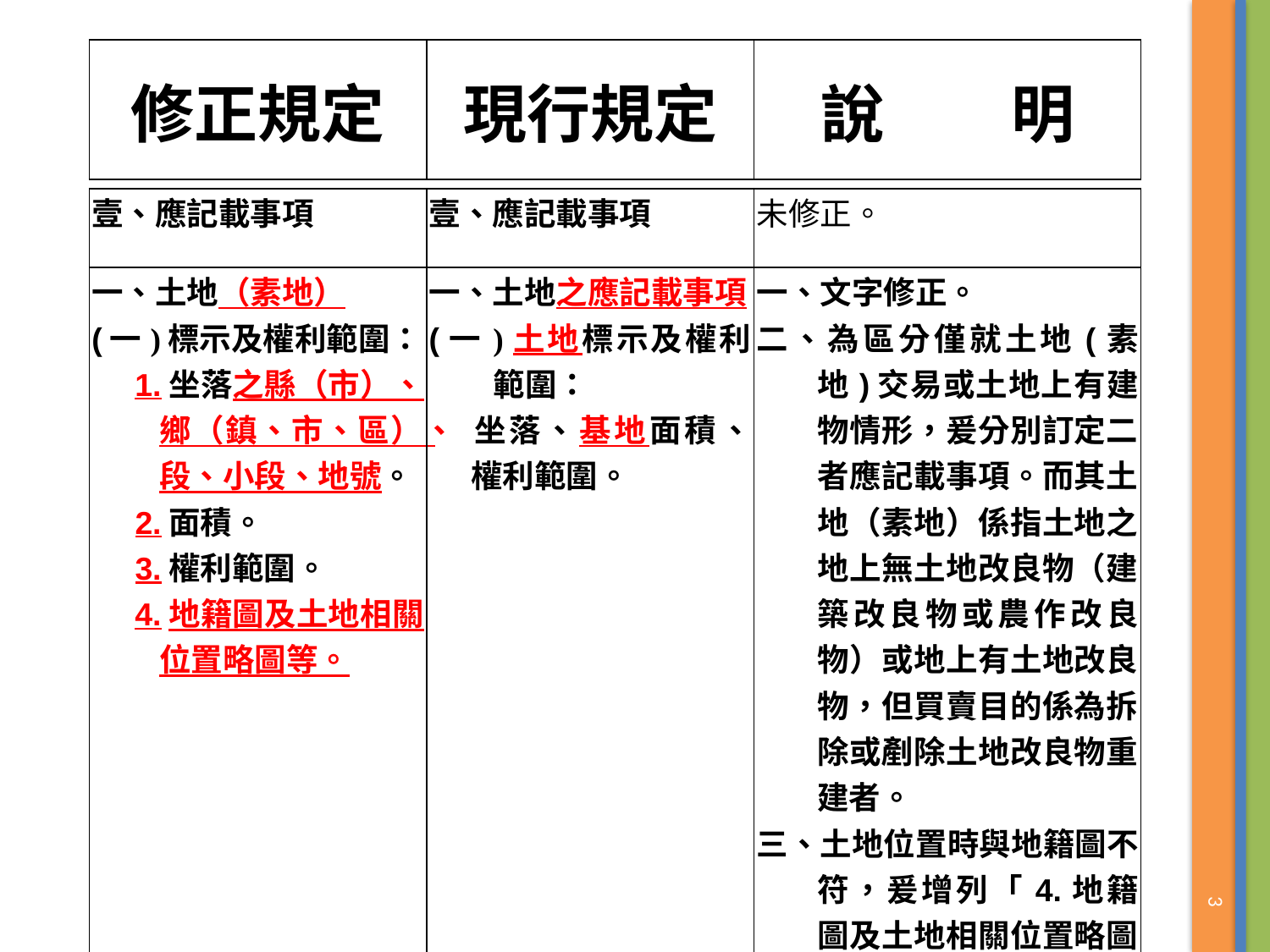

| 修正規定 | 現行規定 | 說　　明 |
| --- | --- | --- |
| 壹、應記載事項 | 壹、應記載事項 | 未修正。 |
| --- | --- | --- |
| 一、土地（素地） (一)標示及權利範圍： 1.坐落之縣（市）、鄉（鎮、市、區）、段、小段、地號。 2.面積。 3.權利範圍。 4.地籍圖及土地相關位置略圖等。 | 一、土地之應記載事項 (一)土地標示及權利範圍： 坐落、基地面積、權利範圍。 | 一、文字修正。 二、為區分僅就土地(素地)交易或土地上有建物情形，爰分別訂定二者應記載事項。而其土地（素地）係指土地之地上無土地改良物（建築改良物或農作改良物）或地上有土地改良物，但買賣目的係為拆除或剷除土地改良物重建者。 三、土地位置時與地籍圖不符，爰增列「4.地籍圖及土地相關位置略圖等」。 |
3